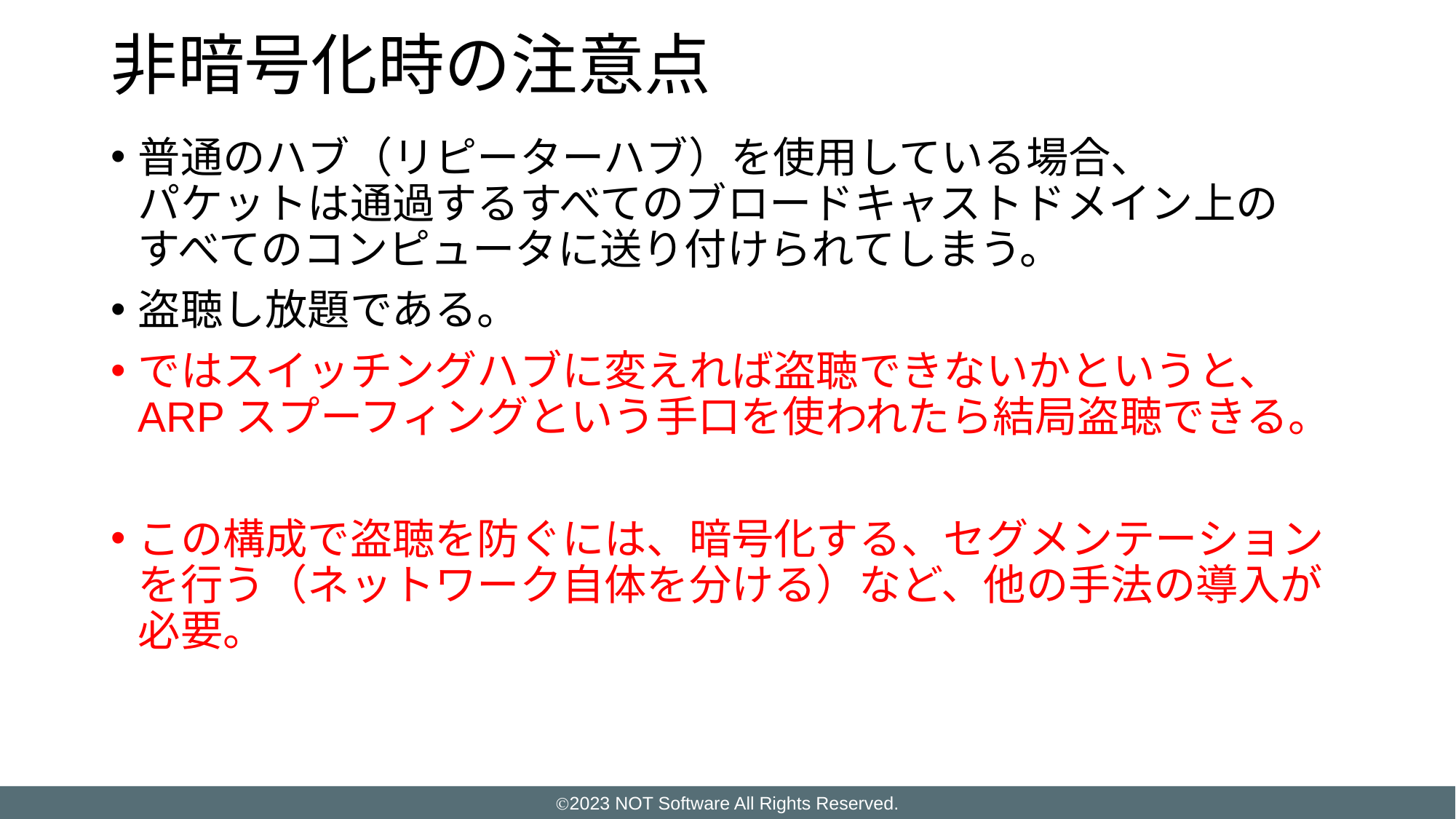

# 非暗号化時の注意点
普通のハブ（リピーターハブ）を使用している場合、
パケットは通過するすべてのブロードキャストドメイン上の
すべてのコンピュータに送り付けられてしまう。
盗聴し放題である。
ではスイッチングハブに変えれば盗聴できないかというと、
ARPスプーフィングという手口を使われたら結局盗聴できる。

この構成で盗聴を防ぐには、暗号化する、セグメンテーションを行う（ネットワーク自体を分ける）など、他の手法の導入が必要。